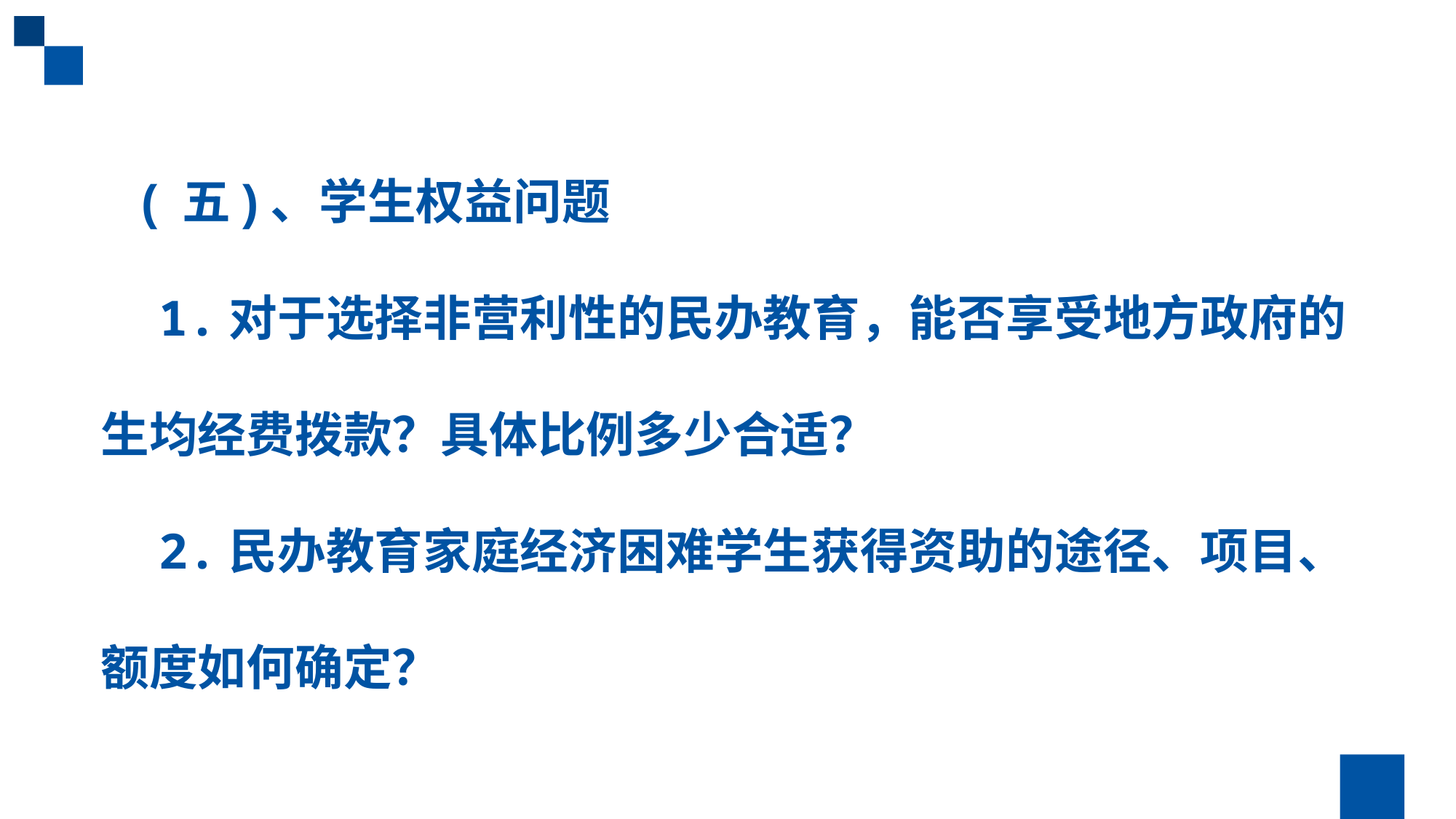

( 五)、学生权益问题
  1.对于选择非营利性的民办教育，能否享受地方政府的生均经费拨款？具体比例多少合适？
  2.民办教育家庭经济困难学生获得资助的途径、项目、额度如何确定？

60